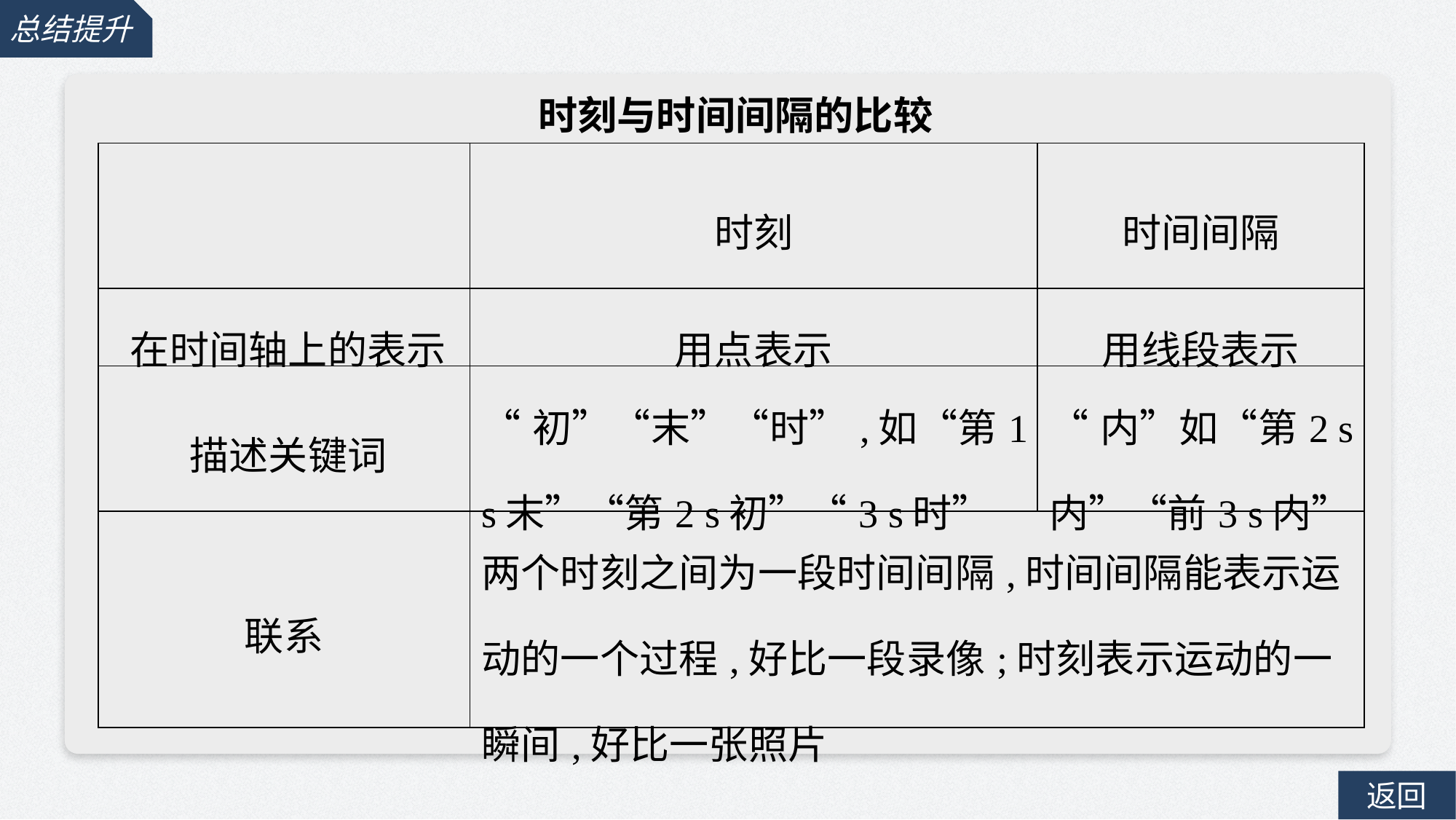

总结提升
时刻与时间间隔的比较

|  | 时刻 | 时间间隔 |
| --- | --- | --- |
| 在时间轴上的表示 | 用点表示 | 用线段表示 |
| 描述关键词 | “初”“末”“时”,如“第1 s末”“第2 s初”“3 s时” | “内”如“第2 s内”“前3 s内” |
| 联系 | 两个时刻之间为一段时间间隔,时间间隔能表示运动的一个过程,好比一段录像;时刻表示运动的一瞬间,好比一张照片 |  |
返回